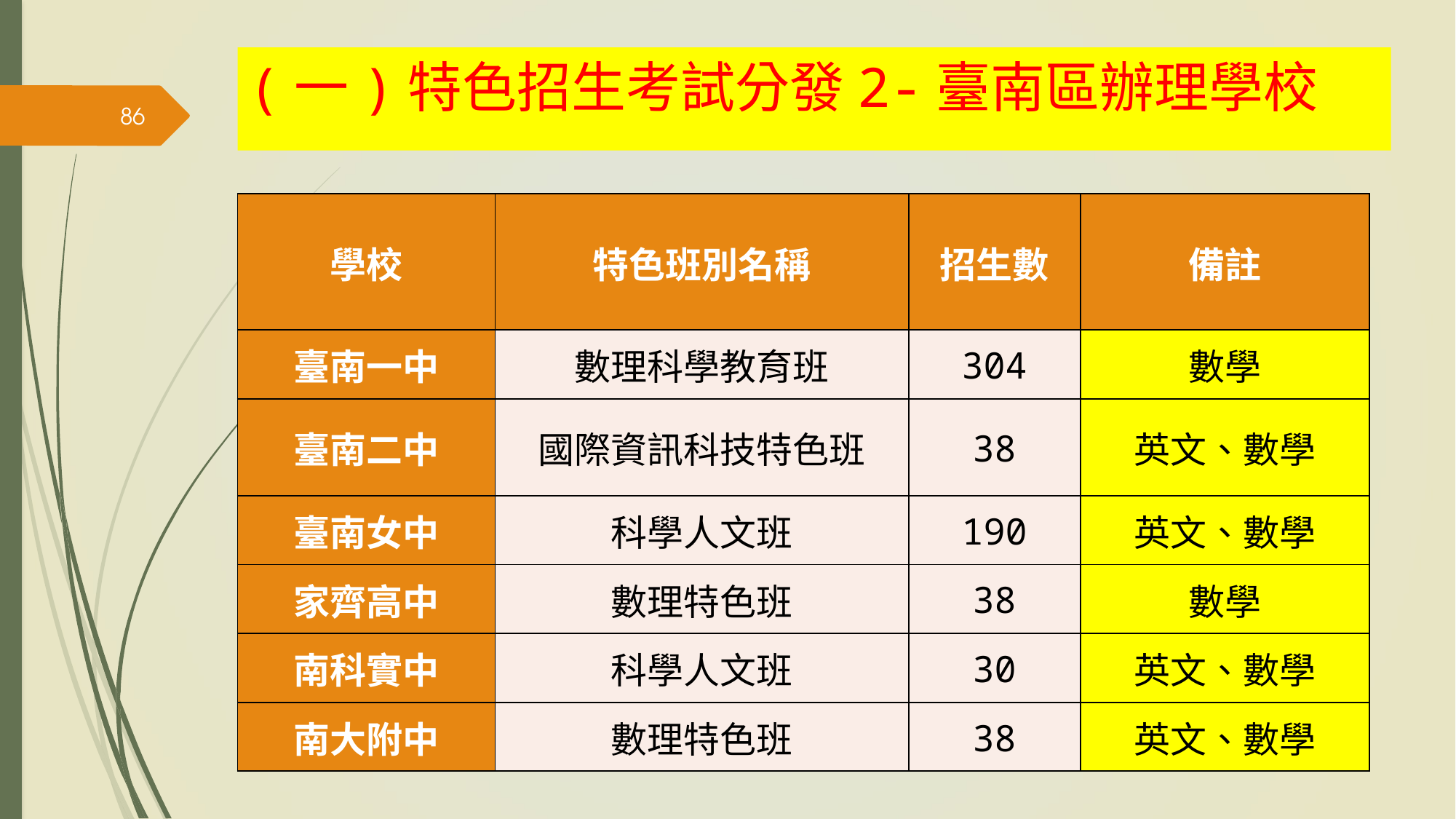

(一)特色招生考試分發2-臺南區辦理學校
86
| 學校 | 特色班別名稱 | 招生數 | 備註 |
| --- | --- | --- | --- |
| 臺南一中 | 數理科學教育班 | 304 | 數學 |
| 臺南二中 | 國際資訊科技特色班 | 38 | 英文、數學 |
| 臺南女中 | 科學人文班 | 190 | 英文、數學 |
| 家齊高中 | 數理特色班 | 38 | 數學 |
| 南科實中 | 科學人文班 | 30 | 英文、數學 |
| 南大附中 | 數理特色班 | 38 | 英文、數學 |